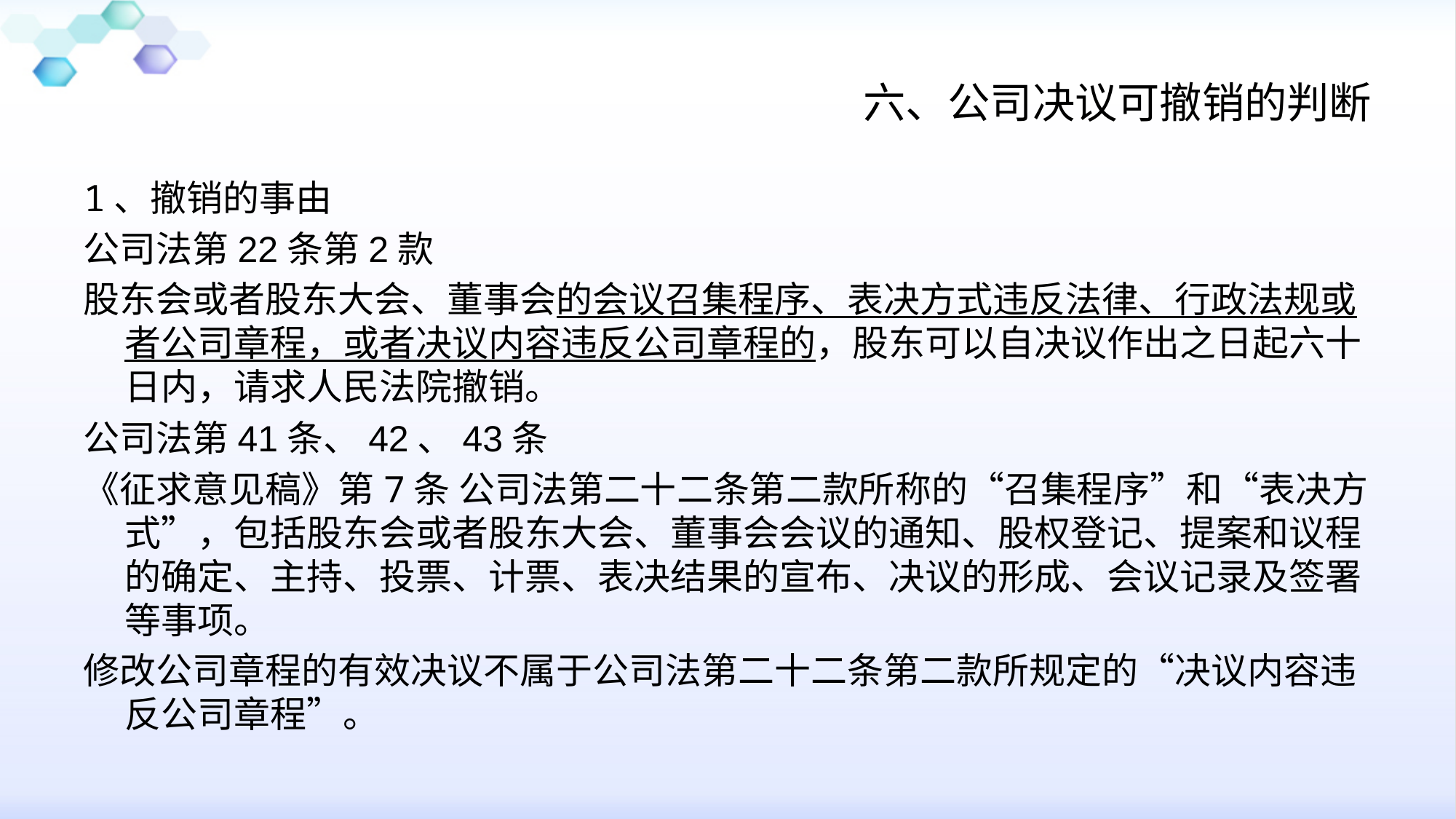

# 六、公司决议可撤销的判断
1、撤销的事由
公司法第22条第2款
股东会或者股东大会、董事会的会议召集程序、表决方式违反法律、行政法规或者公司章程，或者决议内容违反公司章程的，股东可以自决议作出之日起六十日内，请求人民法院撤销。
公司法第41条、42、43条
《征求意见稿》第7条 公司法第二十二条第二款所称的“召集程序”和“表决方式”，包括股东会或者股东大会、董事会会议的通知、股权登记、提案和议程的确定、主持、投票、计票、表决结果的宣布、决议的形成、会议记录及签署等事项。
修改公司章程的有效决议不属于公司法第二十二条第二款所规定的“决议内容违反公司章程”。